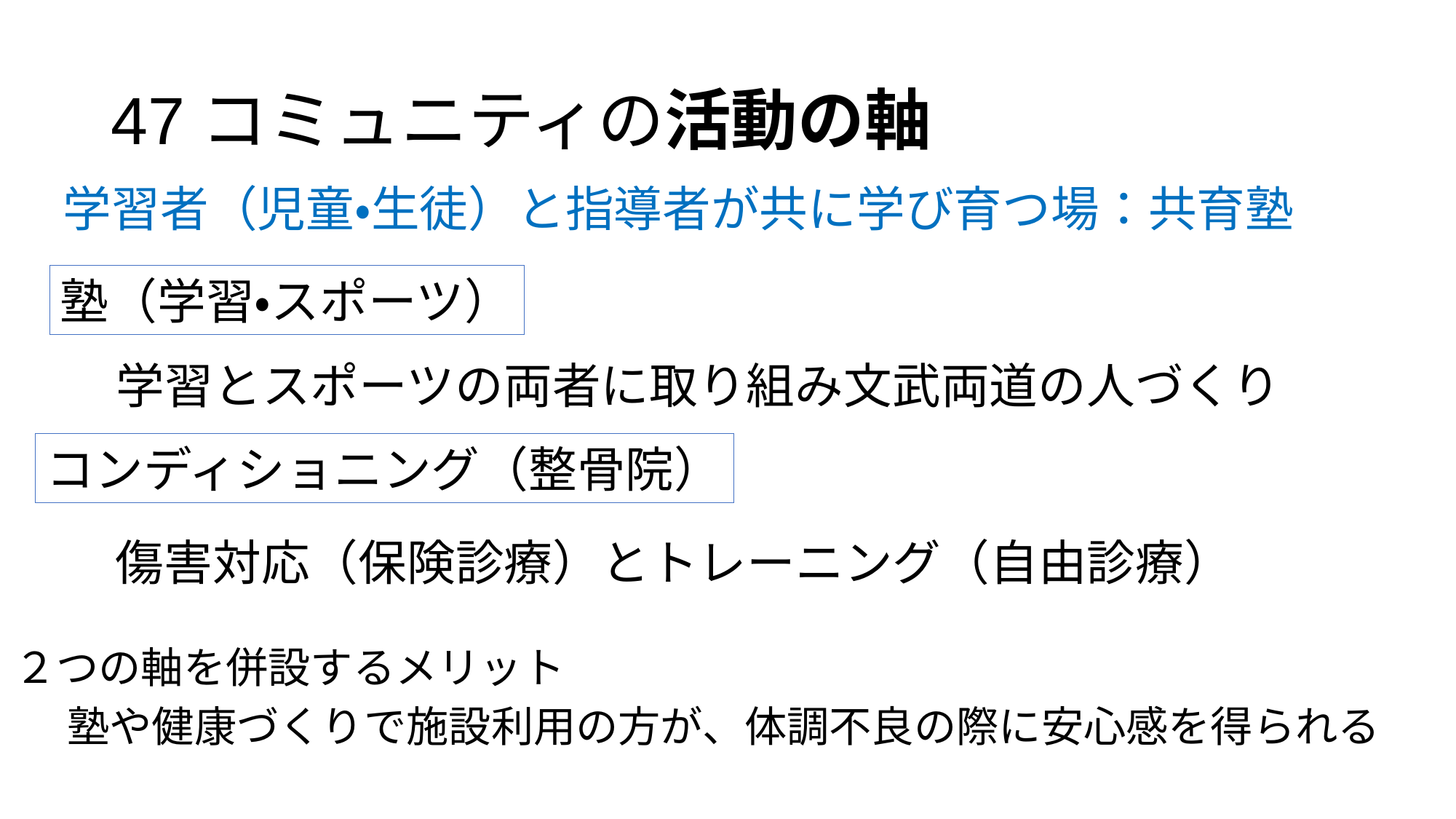

# 47コミュニティの活動の軸
学習者（児童・生徒）と指導者が共に学び育つ場：共育塾
塾（学習・スポーツ）
学習とスポーツの両者に取り組み文武両道の人づくり
コンディショニング（整骨院）
傷害対応（保険診療）とトレーニング（自由診療）
２つの軸を併設するメリット
塾や健康づくりで施設利用の方が、体調不良の際に安心感を得られる